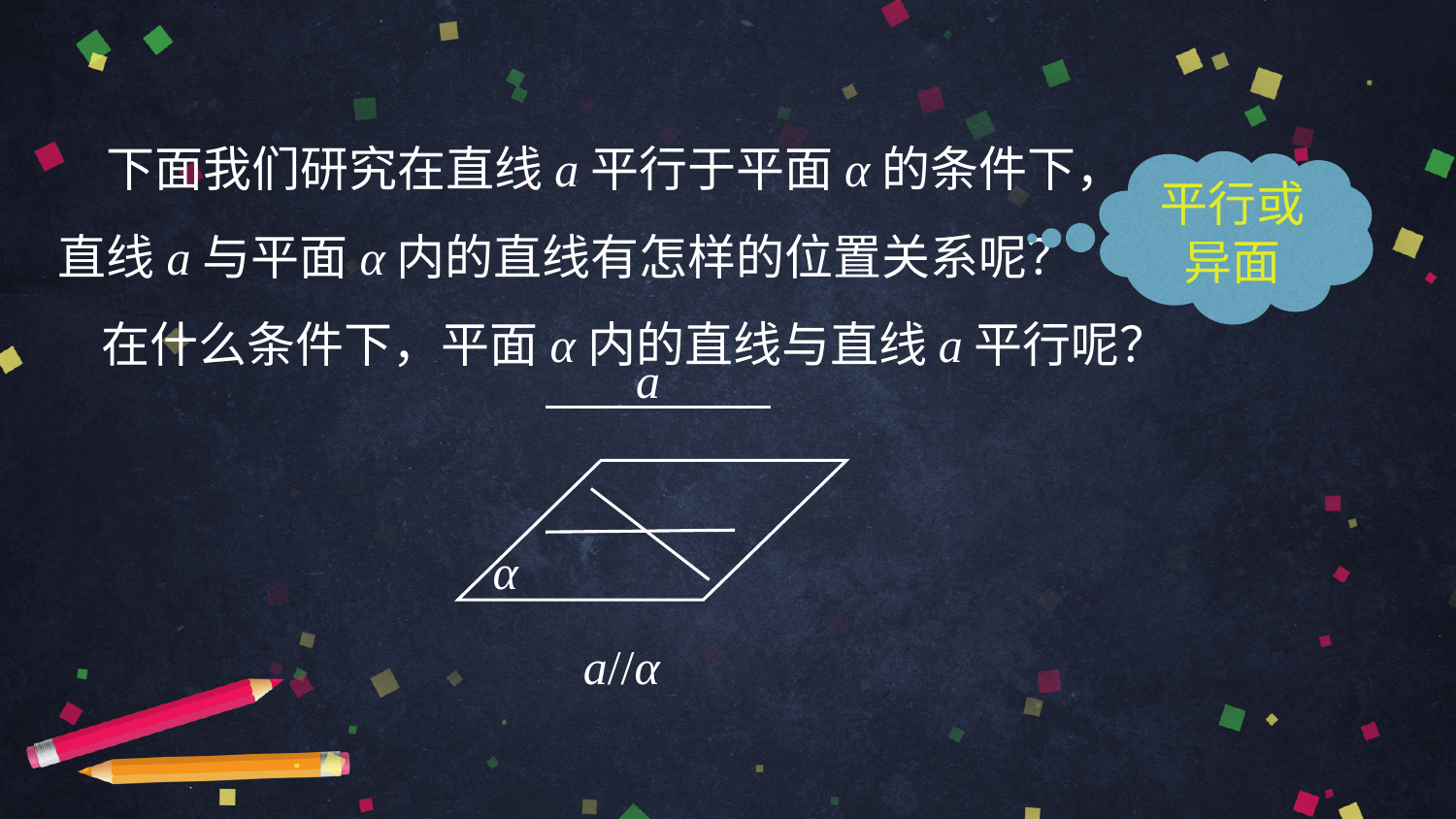

下面我们研究在直线a平行于平面α的条件下，
     直线a与平面α内的直线有怎样的位置关系呢？
         在什么条件下，平面α内的直线与直线a平行呢？

平行或
异面
a

α
a//α